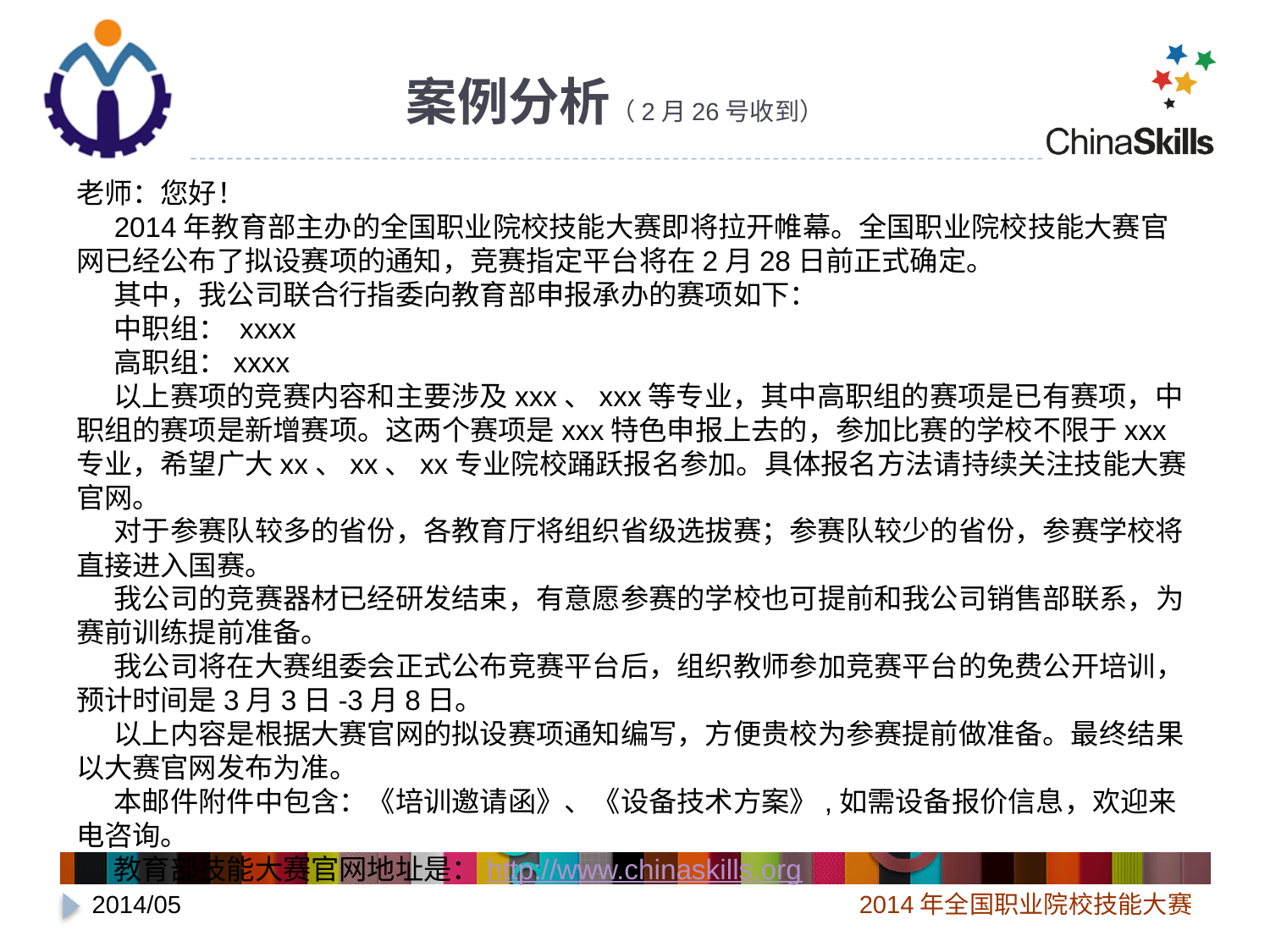

# 案例分析（2月26号收到）
老师：您好！
2014年教育部主办的全国职业院校技能大赛即将拉开帷幕。全国职业院校技能大赛官网已经公布了拟设赛项的通知，竞赛指定平台将在2月28日前正式确定。
其中，我公司联合行指委向教育部申报承办的赛项如下：
中职组： xxxx
高职组：xxxx
以上赛项的竞赛内容和主要涉及xxx、xxx等专业，其中高职组的赛项是已有赛项，中职组的赛项是新增赛项。这两个赛项是xxx特色申报上去的，参加比赛的学校不限于xxx专业，希望广大xx、xx、xx专业院校踊跃报名参加。具体报名方法请持续关注技能大赛官网。
对于参赛队较多的省份，各教育厅将组织省级选拔赛；参赛队较少的省份，参赛学校将直接进入国赛。
我公司的竞赛器材已经研发结束，有意愿参赛的学校也可提前和我公司销售部联系，为赛前训练提前准备。
我公司将在大赛组委会正式公布竞赛平台后，组织教师参加竞赛平台的免费公开培训，预计时间是3月3日-3月8日。
以上内容是根据大赛官网的拟设赛项通知编写，方便贵校为参赛提前做准备。最终结果以大赛官网发布为准。
本邮件附件中包含：《培训邀请函》、《设备技术方案》,如需设备报价信息，欢迎来电咨询。
教育部技能大赛官网地址是：http://www.chinaskills.org

2014/05
2014年全国职业院校技能大赛